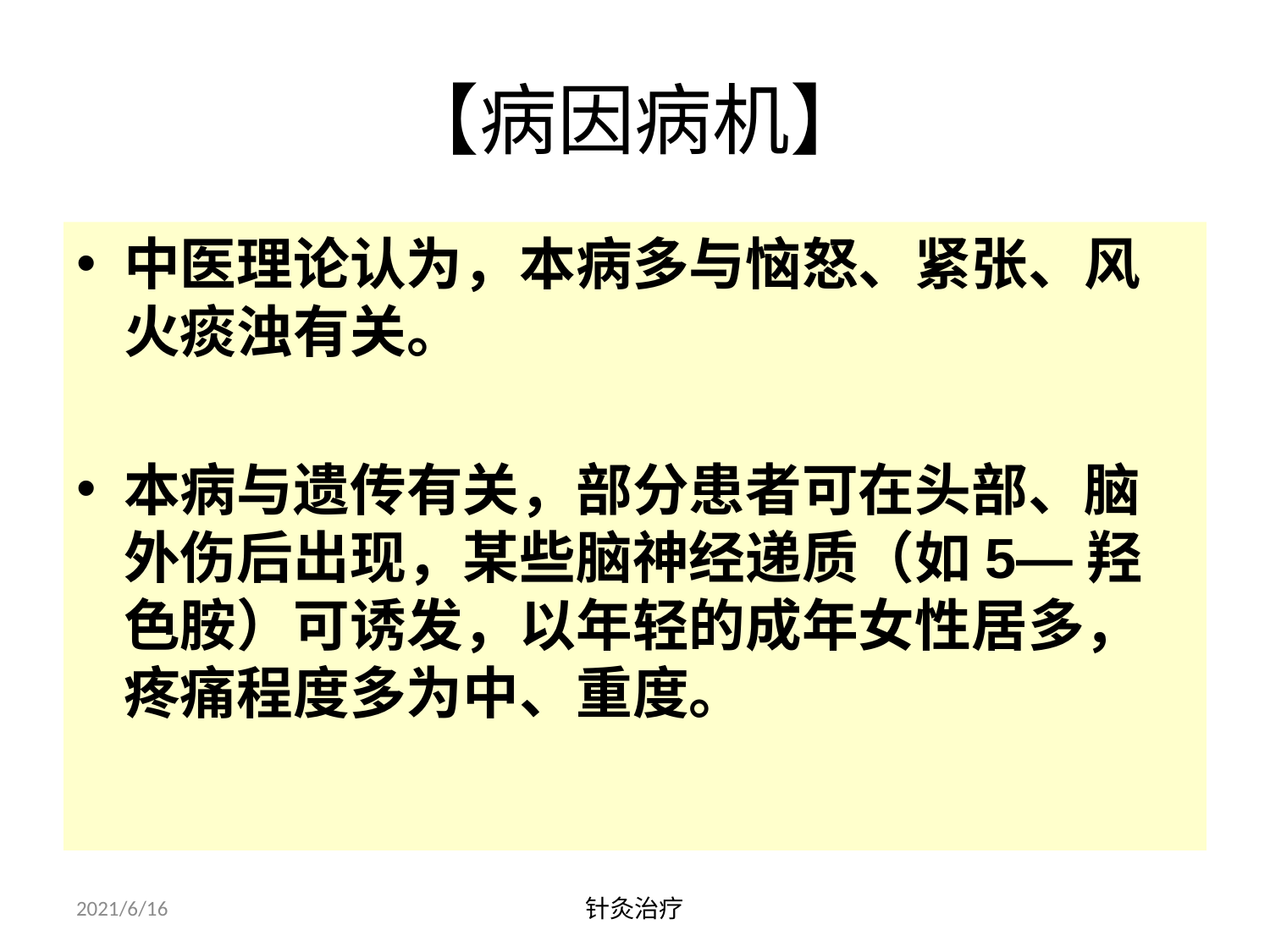

# 【病因病机】
中医理论认为，本病多与恼怒、紧张、风火痰浊有关。

本病与遗传有关，部分患者可在头部、脑外伤后出现，某些脑神经递质（如5—羟色胺）可诱发，以年轻的成年女性居多，疼痛程度多为中、重度。
2021/6/16
针灸治疗